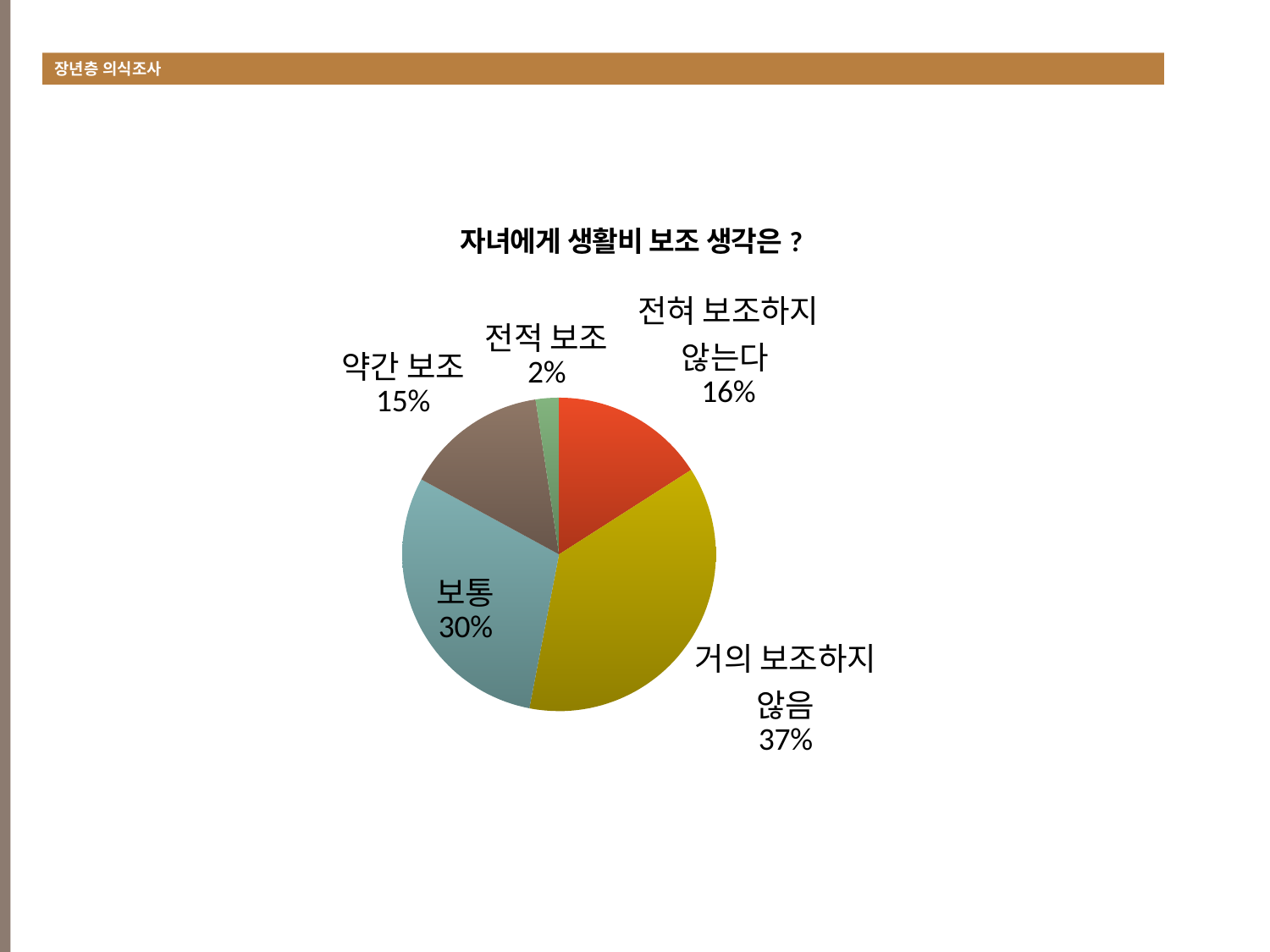

장년층 의식조사

#

### Chart:

| Category | 자녀에게 생활비 보조 생각은?  |
|---|---|
| 전혀 보조하지 않는다  | 113.0 |
| 거의 보조하지 않음 | 263.0 |
| 보통 | 212.0 |
| 약간 보조 | 104.0 |
| 전적 보조 | 17.0 |